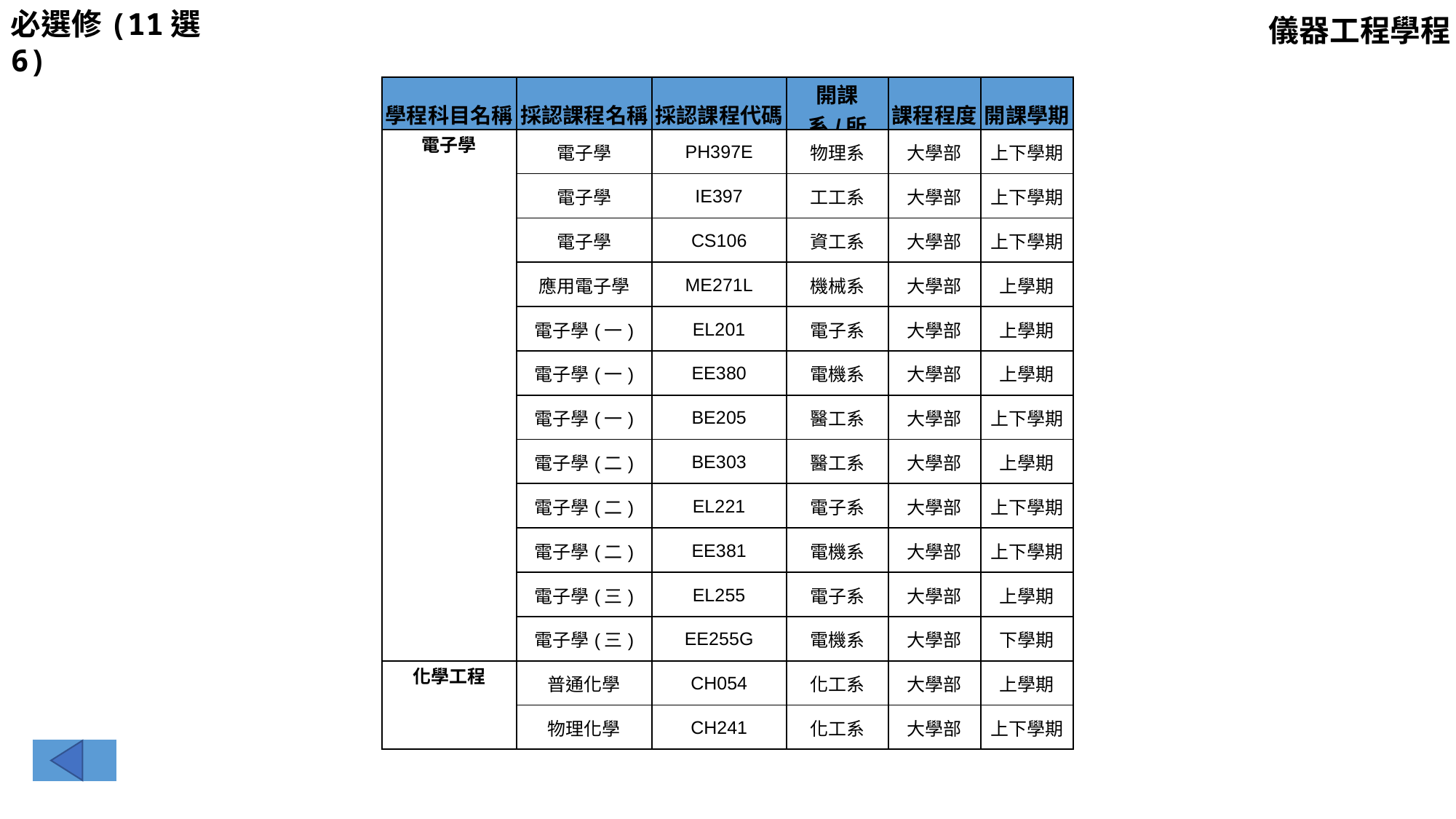

必選修(11選6)
儀器工程學程
| 學程科目名稱 | 採認課程名稱 | 採認課程代碼 | 開課系/所 | 課程程度 | 開課學期 |
| --- | --- | --- | --- | --- | --- |
| 電子學 | 電子學 | PH397E | 物理系 | 大學部 | 上下學期 |
|  | 電子學 | IE397 | 工工系 | 大學部 | 上下學期 |
|  | 電子學 | CS106 | 資工系 | 大學部 | 上下學期 |
|  | 應用電子學 | ME271L | 機械系 | 大學部 | 上學期 |
|  | 電子學(一) | EL201 | 電子系 | 大學部 | 上學期 |
|  | 電子學(一) | EE380 | 電機系 | 大學部 | 上學期 |
|  | 電子學(一) | BE205 | 醫工系 | 大學部 | 上下學期 |
|  | 電子學(二) | BE303 | 醫工系 | 大學部 | 上學期 |
|  | 電子學(二) | EL221 | 電子系 | 大學部 | 上下學期 |
|  | 電子學(二) | EE381 | 電機系 | 大學部 | 上下學期 |
|  | 電子學(三) | EL255 | 電子系 | 大學部 | 上學期 |
|  | 電子學(三) | EE255G | 電機系 | 大學部 | 下學期 |
| 化學工程 | 普通化學 | CH054 | 化工系 | 大學部 | 上學期 |
|  | 物理化學 | CH241 | 化工系 | 大學部 | 上下學期 |